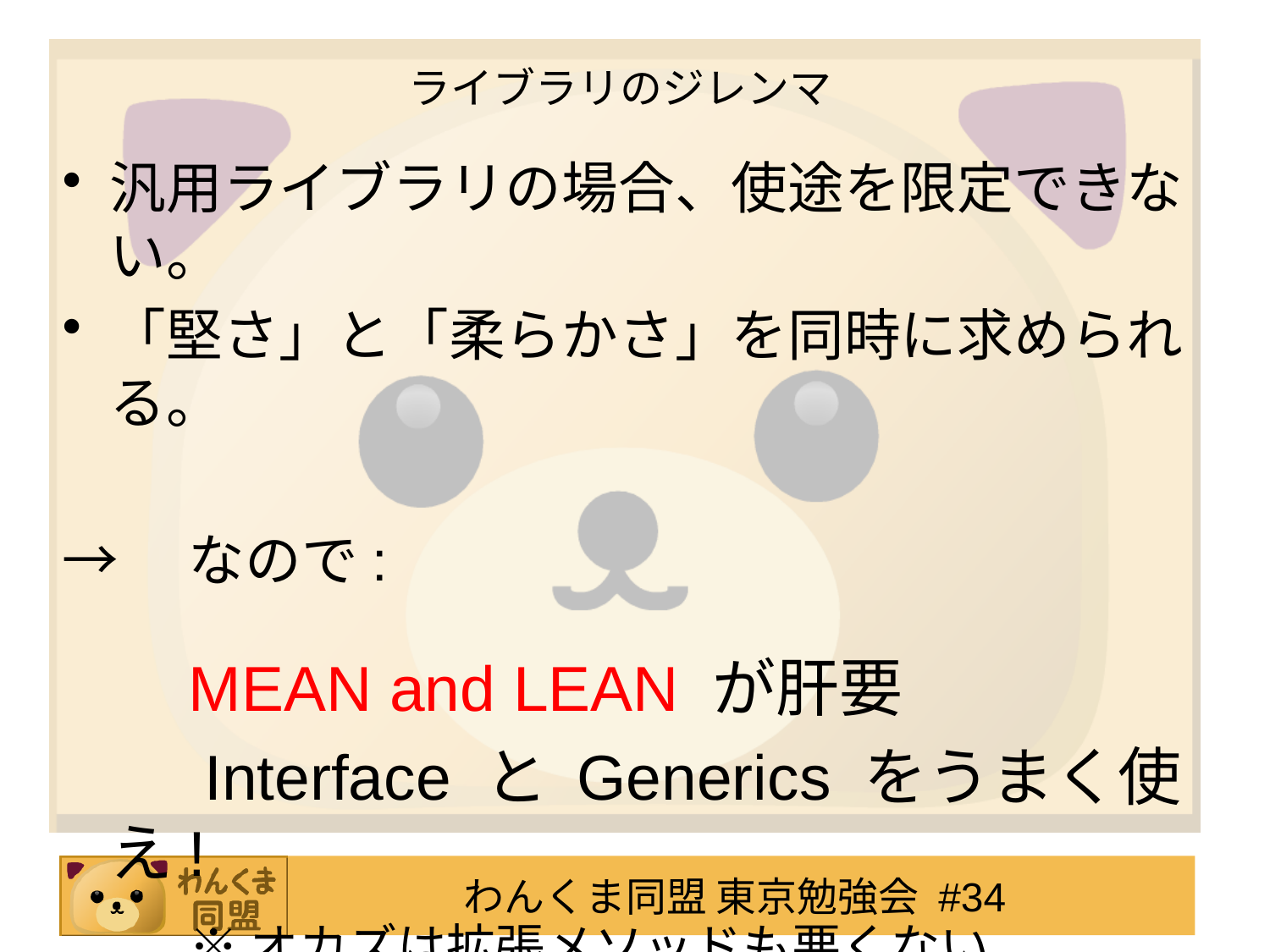

# ライブラリのジレンマ
汎用ライブラリの場合、使途を限定できない。
「堅さ」と「柔らかさ」を同時に求められる。

→　なので:
　
　MEAN and LEAN が肝要
　　Interface と Generics をうまく使え!
　　※ オカズは拡張メソッドも悪くない